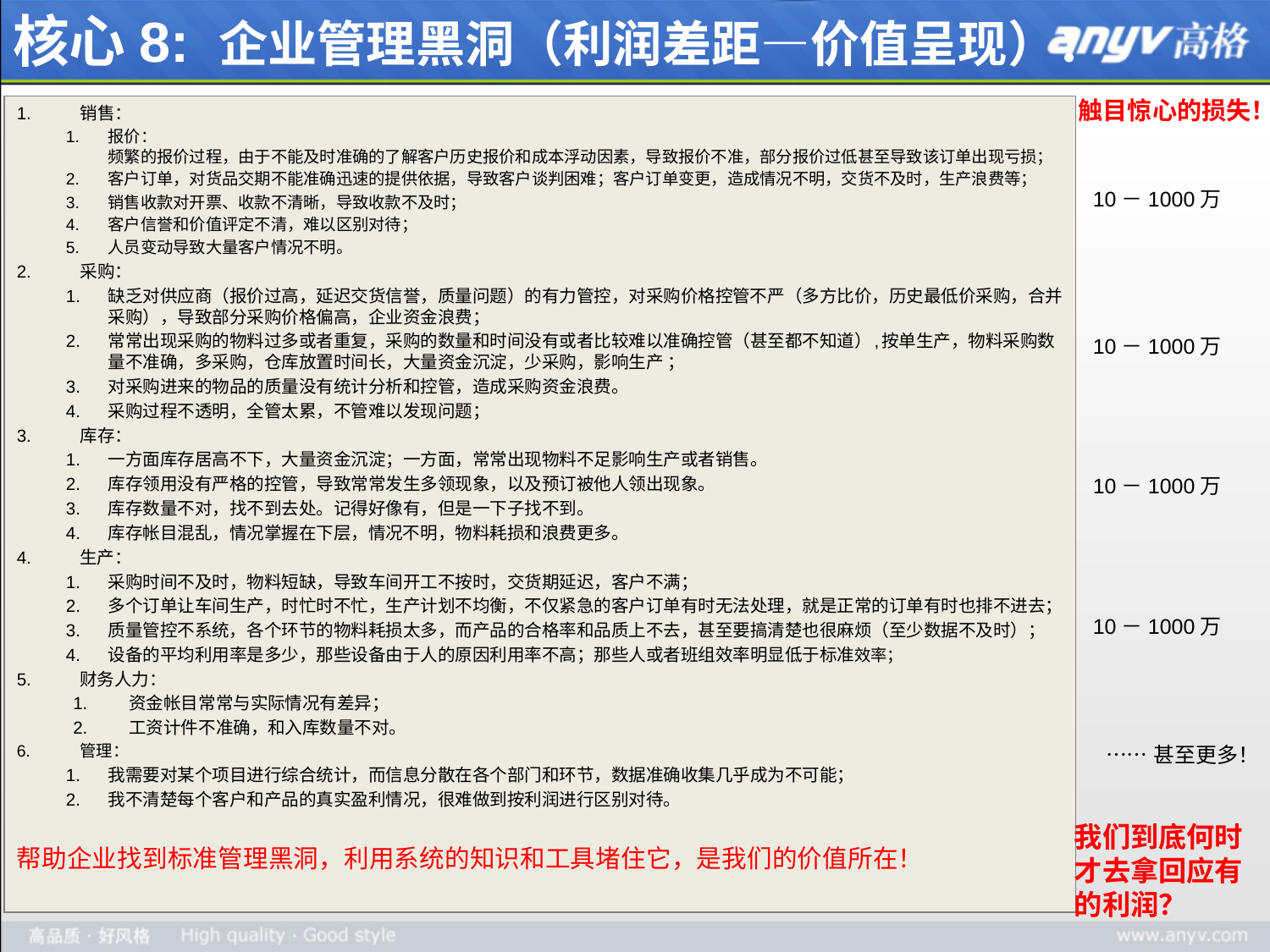

# 核心8: 企业管理黑洞（利润差距—价值呈现）：
触目惊心的损失！
销售：
报价：
频繁的报价过程，由于不能及时准确的了解客户历史报价和成本浮动因素，导致报价不准，部分报价过低甚至导致该订单出现亏损；
客户订单，对货品交期不能准确迅速的提供依据，导致客户谈判困难；客户订单变更，造成情况不明，交货不及时，生产浪费等；
销售收款对开票、收款不清晰，导致收款不及时；
客户信誉和价值评定不清，难以区别对待；
人员变动导致大量客户情况不明。
采购：
缺乏对供应商（报价过高，延迟交货信誉，质量问题）的有力管控，对采购价格控管不严（多方比价，历史最低价采购，合并采购），导致部分采购价格偏高，企业资金浪费；
常常出现采购的物料过多或者重复，采购的数量和时间没有或者比较难以准确控管（甚至都不知道）,按单生产，物料采购数量不准确，多采购，仓库放置时间长，大量资金沉淀，少采购，影响生产 ；
对采购进来的物品的质量没有统计分析和控管，造成采购资金浪费。
采购过程不透明，全管太累，不管难以发现问题；
库存：
一方面库存居高不下，大量资金沉淀；一方面，常常出现物料不足影响生产或者销售。
库存领用没有严格的控管，导致常常发生多领现象，以及预订被他人领出现象。
库存数量不对，找不到去处。记得好像有，但是一下子找不到。
库存帐目混乱，情况掌握在下层，情况不明，物料耗损和浪费更多。
生产：
采购时间不及时，物料短缺，导致车间开工不按时，交货期延迟，客户不满；
多个订单让车间生产，时忙时不忙，生产计划不均衡，不仅紧急的客户订单有时无法处理，就是正常的订单有时也排不进去；
质量管控不系统，各个环节的物料耗损太多，而产品的合格率和品质上不去，甚至要搞清楚也很麻烦（至少数据不及时）；
设备的平均利用率是多少，那些设备由于人的原因利用率不高；那些人或者班组效率明显低于标准效率；
财务人力：
资金帐目常常与实际情况有差异；
工资计件不准确，和入库数量不对。
管理：
我需要对某个项目进行综合统计，而信息分散在各个部门和环节，数据准确收集几乎成为不可能；
我不清楚每个客户和产品的真实盈利情况，很难做到按利润进行区别对待。

帮助企业找到标准管理黑洞，利用系统的知识和工具堵住它，是我们的价值所在！
10－1000万
10－1000万
10－1000万
10－1000万
……甚至更多！
我们到底何时才去拿回应有的利润？